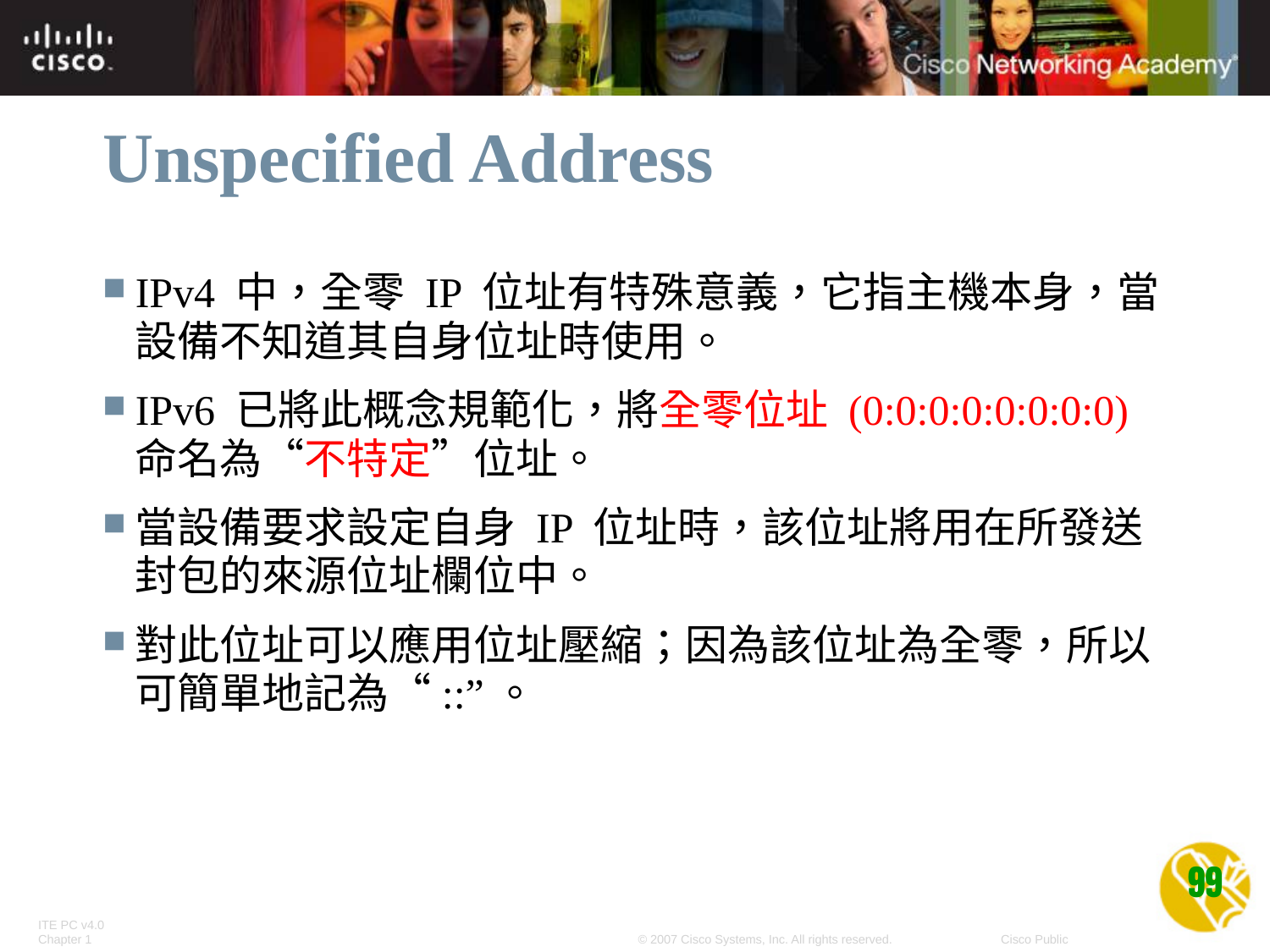

# Unspecified Address
IPv4 中，全零 IP 位址有特殊意義，它指主機本身，當設備不知道其自身位址時使用。
IPv6 已將此概念規範化，將全零位址 (0:0:0:0:0:0:0:0) 命名為“不特定”位址。
當設備要求設定自身 IP 位址時，該位址將用在所發送封包的來源位址欄位中。
對此位址可以應用位址壓縮；因為該位址為全零，所以可簡單地記為“::”。